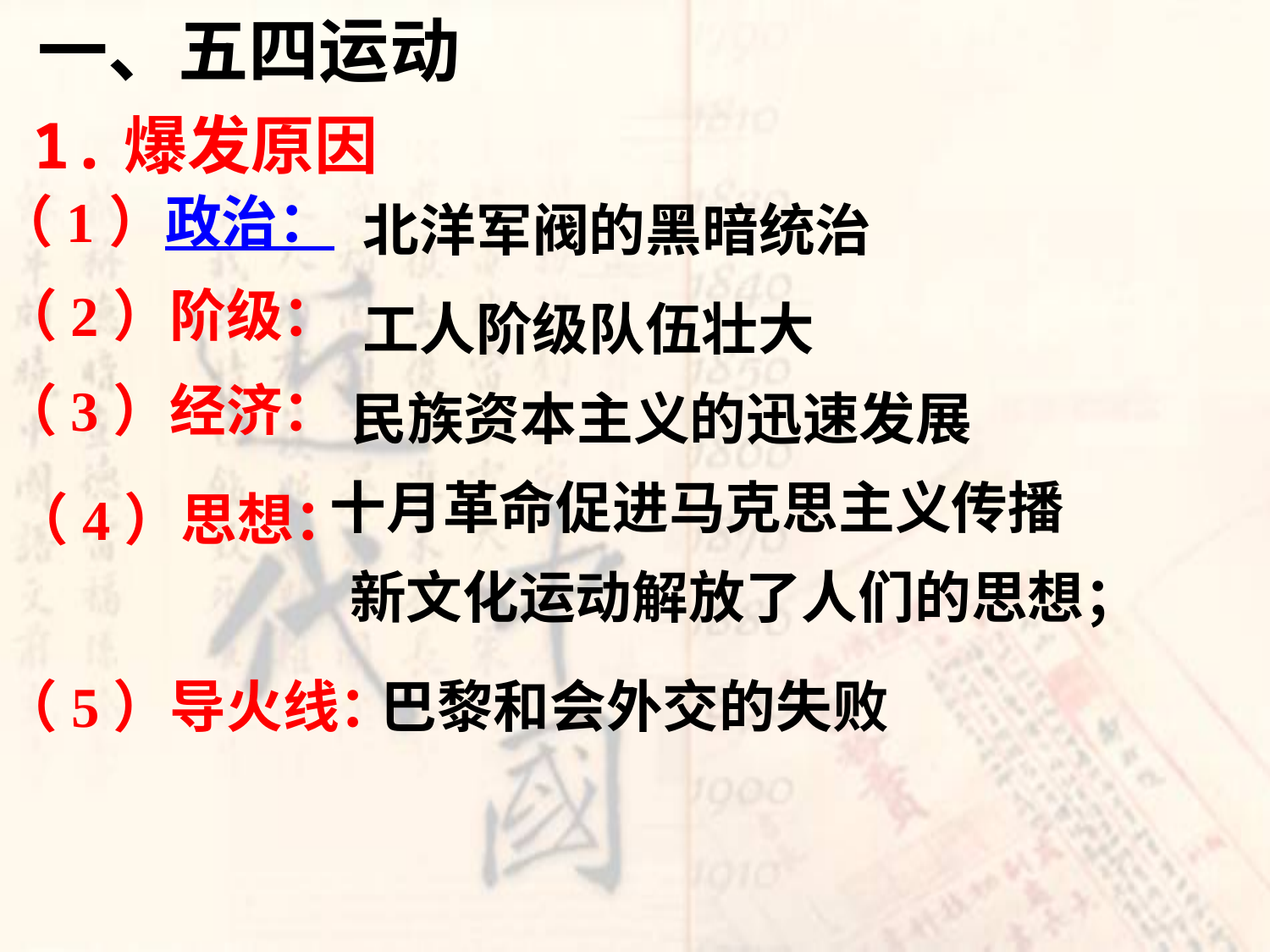

一、五四运动
1.爆发原因
（1）政治：
北洋军阀的黑暗统治
（2）阶级：
工人阶级队伍壮大
（3）经济：
民族资本主义的迅速发展
十月革命促进马克思主义传播
（4）思想：
新文化运动解放了人们的思想；
（5）导火线：
巴黎和会外交的失败